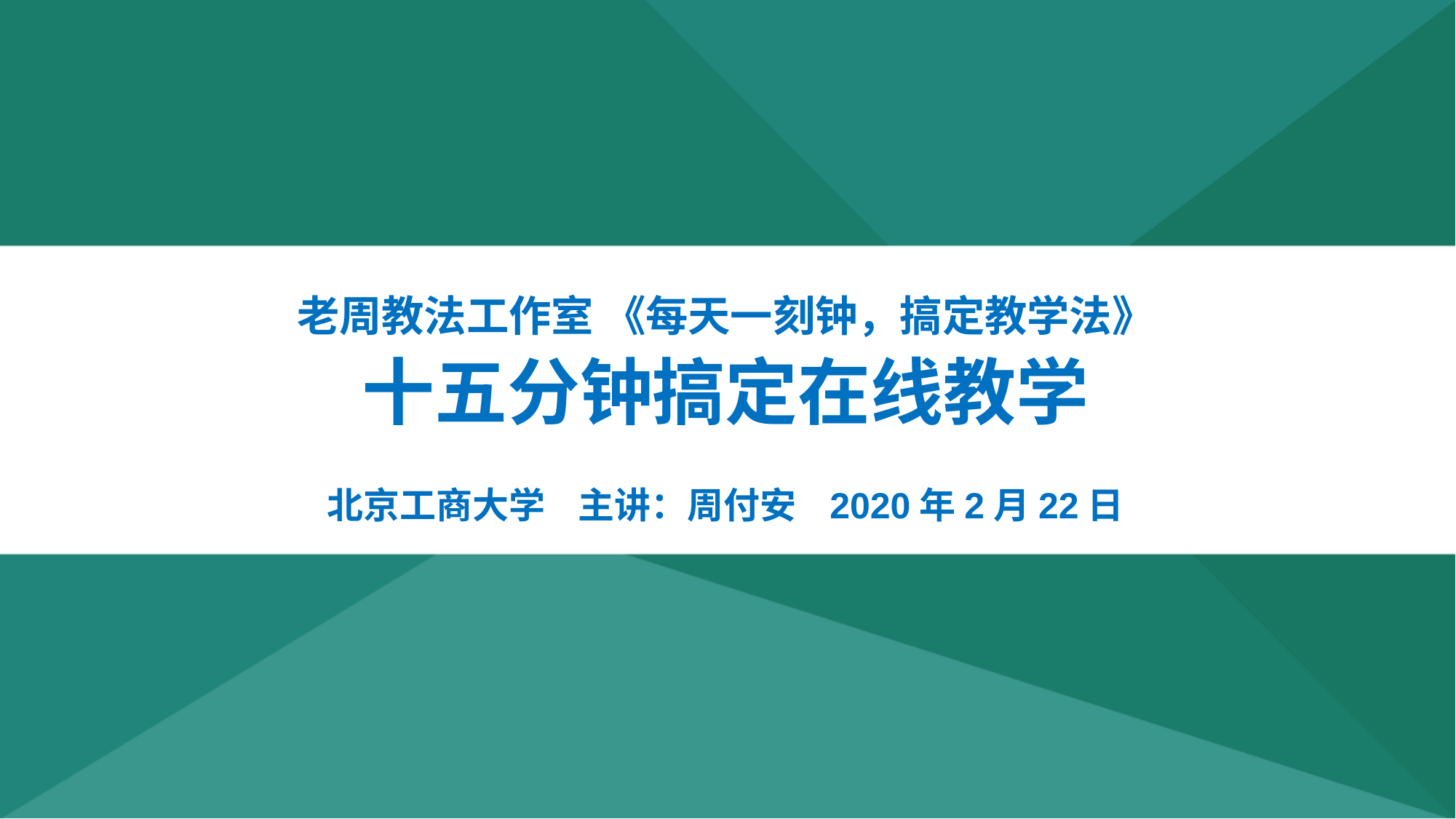

老周教法工作室 《每天一刻钟，搞定教学法》
十五分钟搞定在线教学
北京工商大学    主讲：周付安   2020年2月22日